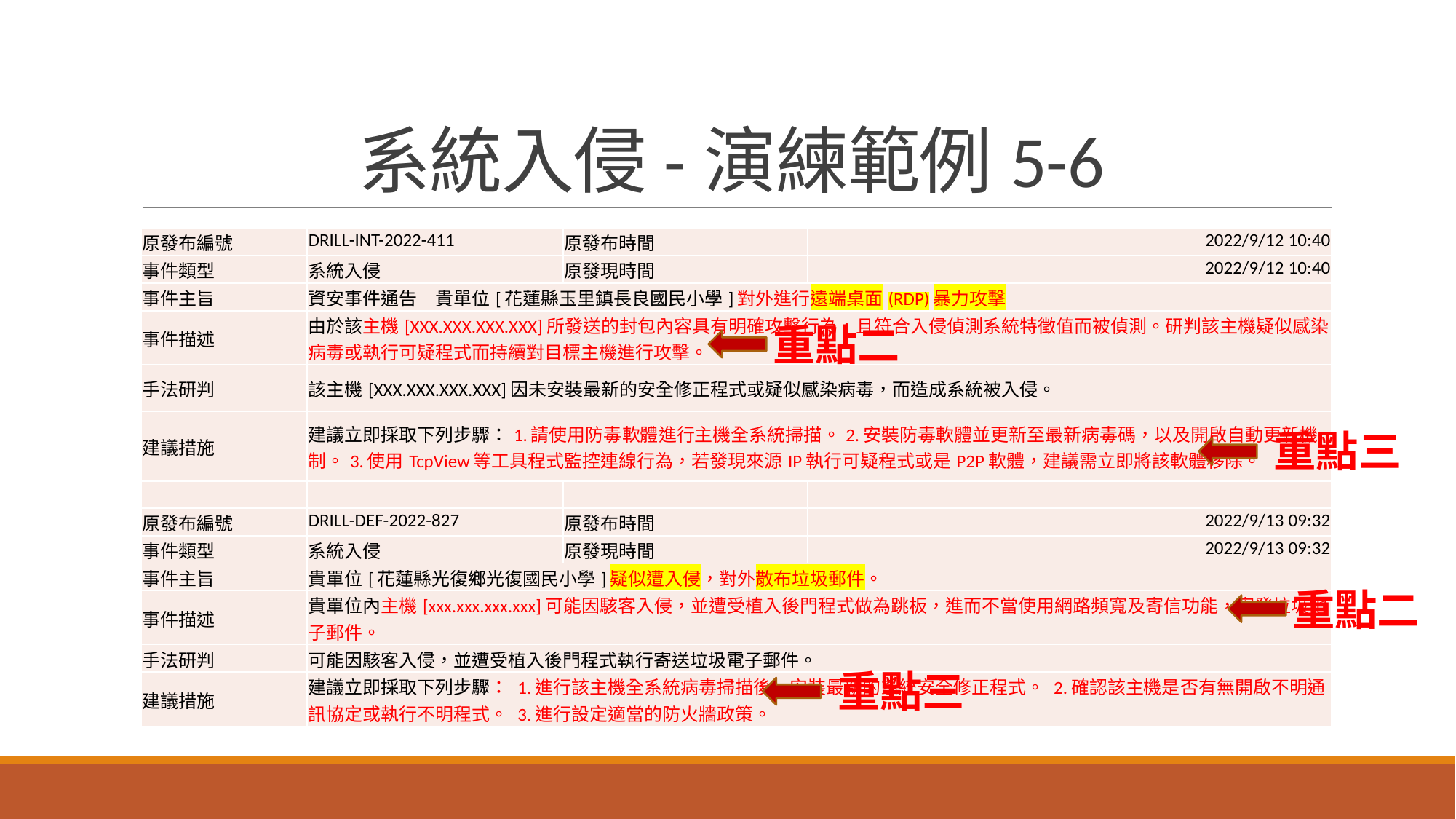

# 系統入侵-演練範例5-6
| 原發布編號 | DRILL-INT-2022-411 | 原發布時間 | 2022/9/12 10:40 |
| --- | --- | --- | --- |
| 事件類型 | 系統入侵 | 原發現時間 | 2022/9/12 10:40 |
| 事件主旨 | 資安事件通告─貴單位[花蓮縣玉里鎮長良國民小學]對外進行遠端桌面(RDP)暴力攻擊 |  |  |
| 事件描述 | 由於該主機[XXX.XXX.XXX.XXX]所發送的封包內容具有明確攻擊行為，且符合入侵偵測系統特徵值而被偵測。研判該主機疑似感染病毒或執行可疑程式而持續對目標主機進行攻擊。 |  |  |
| 手法研判 | 該主機[XXX.XXX.XXX.XXX]因未安裝最新的安全修正程式或疑似感染病毒，而造成系統被入侵。 |  |  |
| 建議措施 | 建議立即採取下列步驟：1.請使用防毒軟體進行主機全系統掃描。2.安裝防毒軟體並更新至最新病毒碼，以及開啟自動更新機制。3.使用TcpView等工具程式監控連線行為，若發現來源IP執行可疑程式或是P2P軟體，建議需立即將該軟體移除。 |  |  |
|  |  |  |  |
| 原發布編號 | DRILL-DEF-2022-827 | 原發布時間 | 2022/9/13 09:32 |
| 事件類型 | 系統入侵 | 原發現時間 | 2022/9/13 09:32 |
| 事件主旨 | 貴單位[花蓮縣光復鄉光復國民小學]疑似遭入侵，對外散布垃圾郵件。 |  |  |
| 事件描述 | 貴單位內主機[xxx.xxx.xxx.xxx]可能因駭客入侵，並遭受植入後門程式做為跳板，進而不當使用網路頻寬及寄信功能，寄發垃圾電子郵件。 |  |  |
| 手法研判 | 可能因駭客入侵，並遭受植入後門程式執行寄送垃圾電子郵件。 |  |  |
| 建議措施 | 建議立即採取下列步驟： 1.進行該主機全系統病毒掃描後，安裝最新的系統安全修正程式。 2.確認該主機是否有無開啟不明通訊協定或執行不明程式。 3.進行設定適當的防火牆政策。 |  |  |
重點二

重點三

重點二

重點三